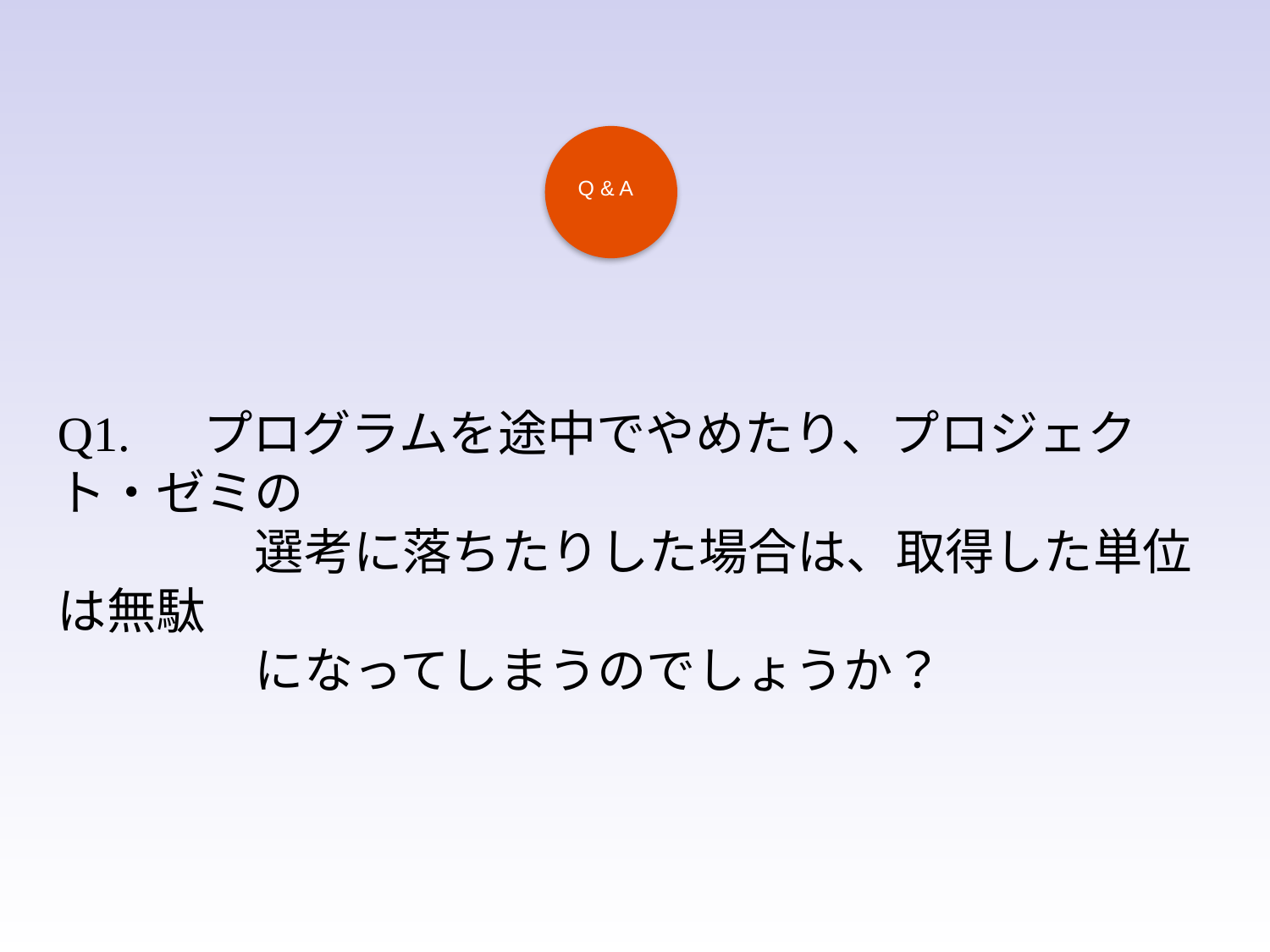

Q & A
Q1. 　プログラムを途中でやめたり、プロジェクト・ゼミの
　　　　選考に落ちたりした場合は、取得した単位は無駄
　　　　になってしまうのでしょうか？